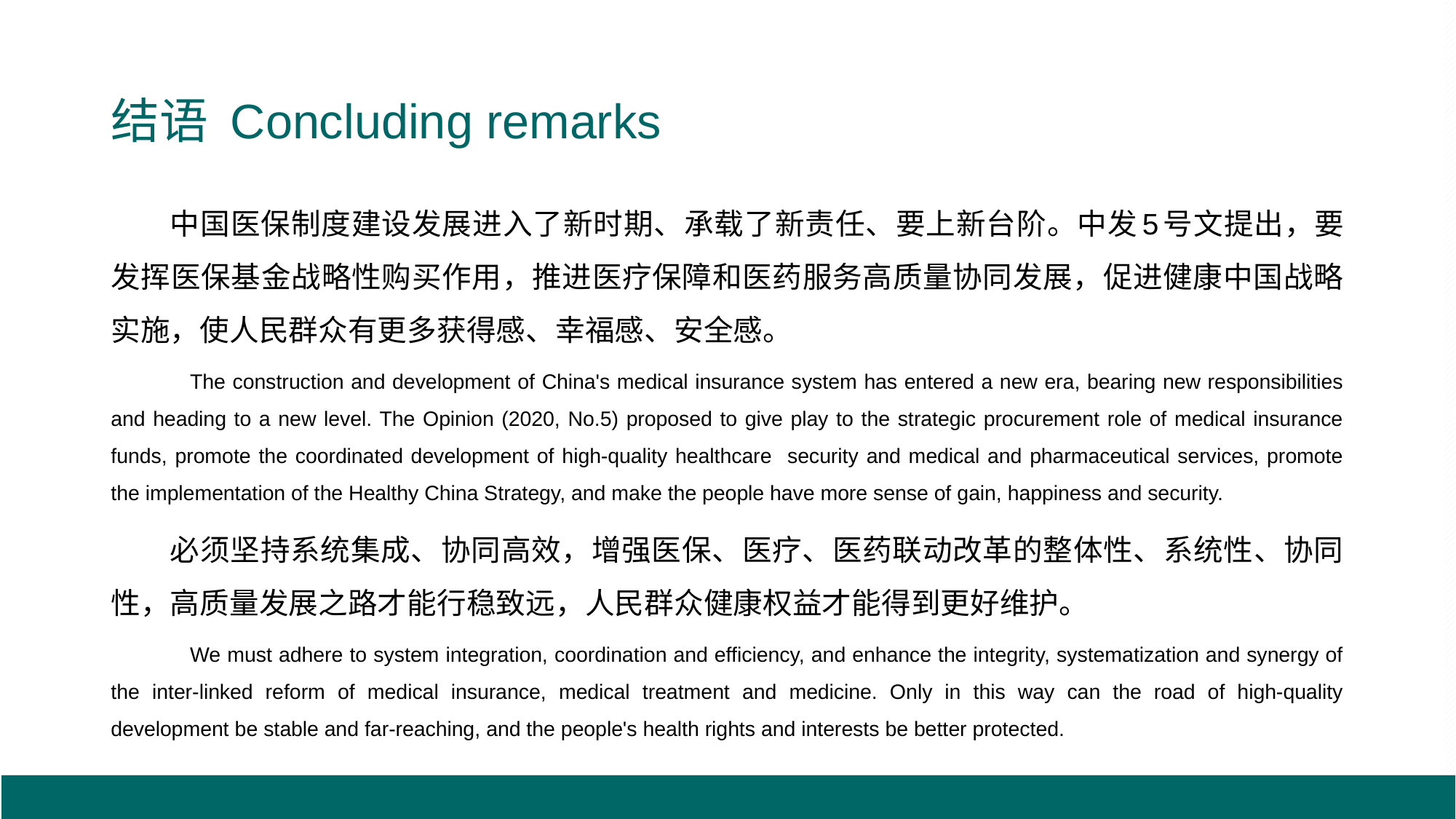

# 结语 Concluding remarks
中国医保制度建设发展进入了新时期、承载了新责任、要上新台阶。中发5号文提出，要发挥医保基金战略性购买作用，推进医疗保障和医药服务高质量协同发展，促进健康中国战略实施，使人民群众有更多获得感、幸福感、安全感。
The construction and development of China's medical insurance system has entered a new era, bearing new responsibilities and heading to a new level. The Opinion (2020, No.5) proposed to give play to the strategic procurement role of medical insurance funds, promote the coordinated development of high-quality healthcare  security and medical and pharmaceutical services, promote the implementation of the Healthy China Strategy, and make the people have more sense of gain, happiness and security.
必须坚持系统集成、协同高效，增强医保、医疗、医药联动改革的整体性、系统性、协同性，高质量发展之路才能行稳致远，人民群众健康权益才能得到更好维护。
We must adhere to system integration, coordination and efficiency, and enhance the integrity, systematization and synergy of the inter-linked reform of medical insurance, medical treatment and medicine. Only in this way can the road of high-quality development be stable and far-reaching, and the people's health rights and interests be better protected.